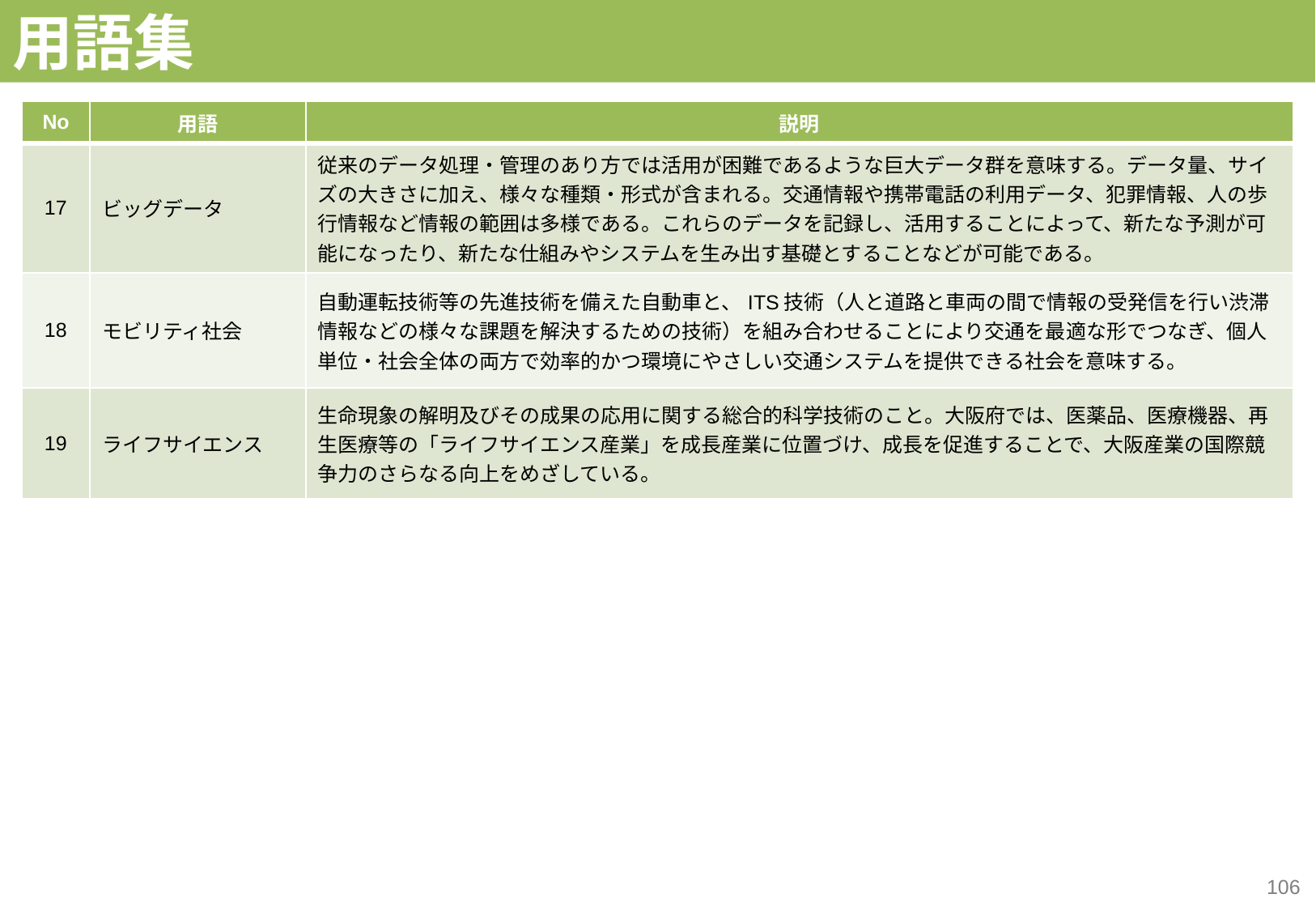

用語集
| No | 用語 | 説明 |
| --- | --- | --- |
| 17 | ビッグデータ | 従来のデータ処理・管理のあり方では活用が困難であるような巨大データ群を意味する。データ量、サイズの大きさに加え、様々な種類・形式が含まれる。交通情報や携帯電話の利用データ、犯罪情報、人の歩行情報など情報の範囲は多様である。これらのデータを記録し、活用することによって、新たな予測が可能になったり、新たな仕組みやシステムを生み出す基礎とすることなどが可能である。 |
| 18 | モビリティ社会 | 自動運転技術等の先進技術を備えた自動車と、ITS技術（人と道路と車両の間で情報の受発信を行い渋滞情報などの様々な課題を解決するための技術）を組み合わせることにより交通を最適な形でつなぎ、個人単位・社会全体の両方で効率的かつ環境にやさしい交通システムを提供できる社会を意味する。 |
| 19 | ライフサイエンス | 生命現象の解明及びその成果の応用に関する総合的科学技術のこと。大阪府では、医薬品、医療機器、再生医療等の「ライフサイエンス産業」を成長産業に位置づけ、成長を促進することで、大阪産業の国際競争力のさらなる向上をめざしている。 |
106